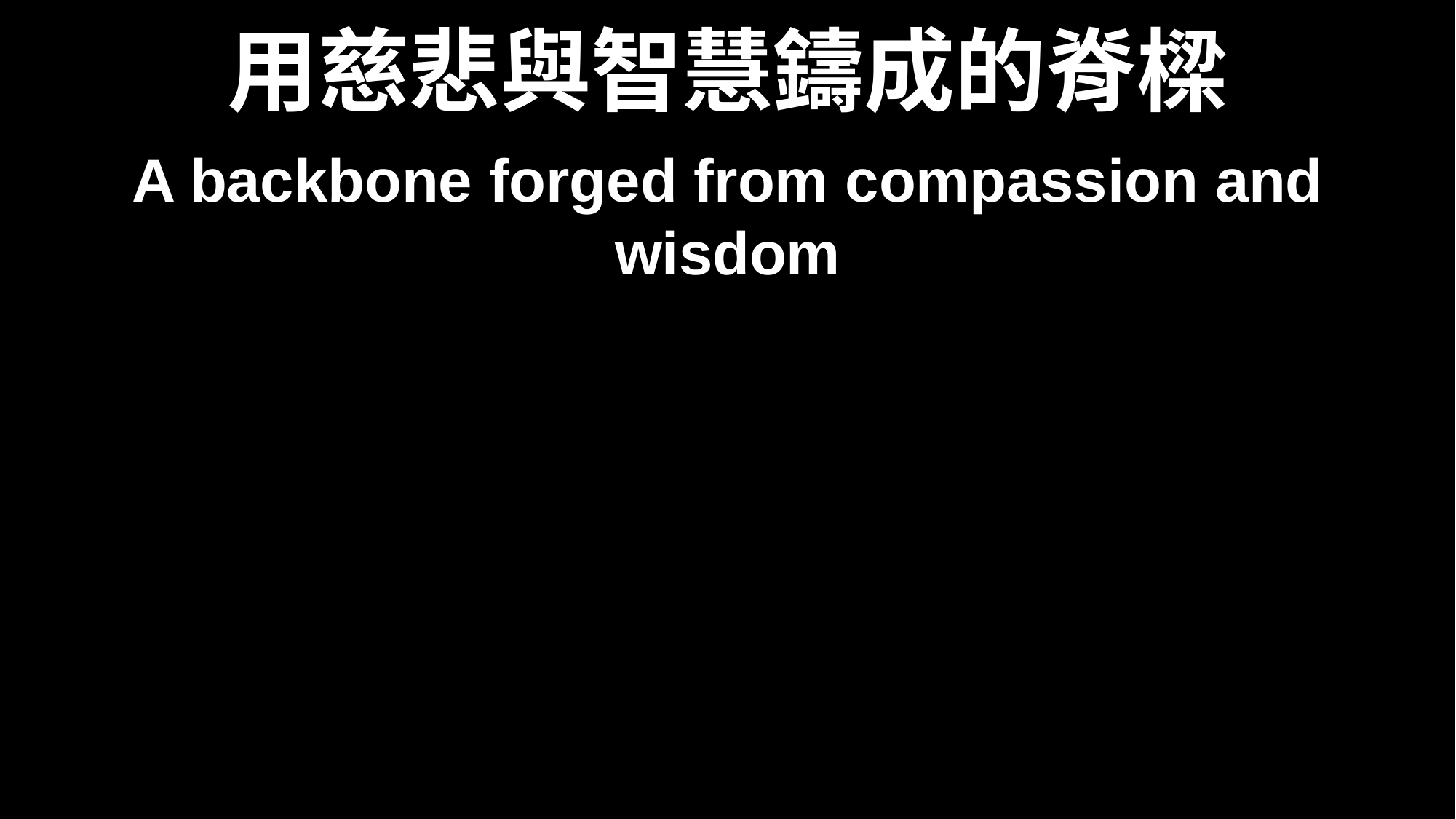

# 用慈悲與智慧鑄成的脊樑
A backbone forged from compassion and wisdom